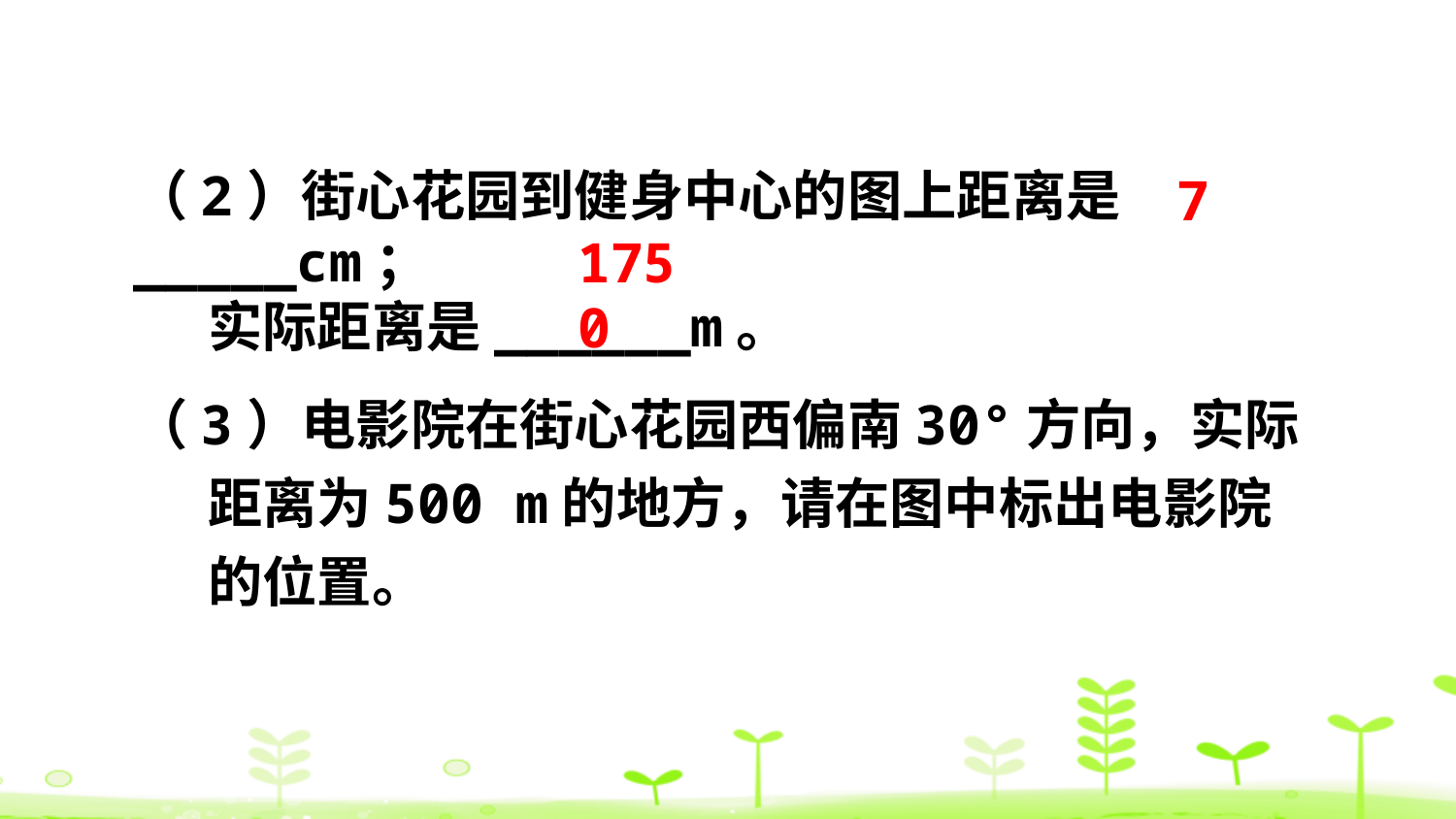

（2）街心花园到健身中心的图上距离是_____cm；
     实际距离是______m。
7
1750
（3）电影院在街心花园西偏南30°方向，实际
     距离为500 m的地方，请在图中标出电影院
     的位置。